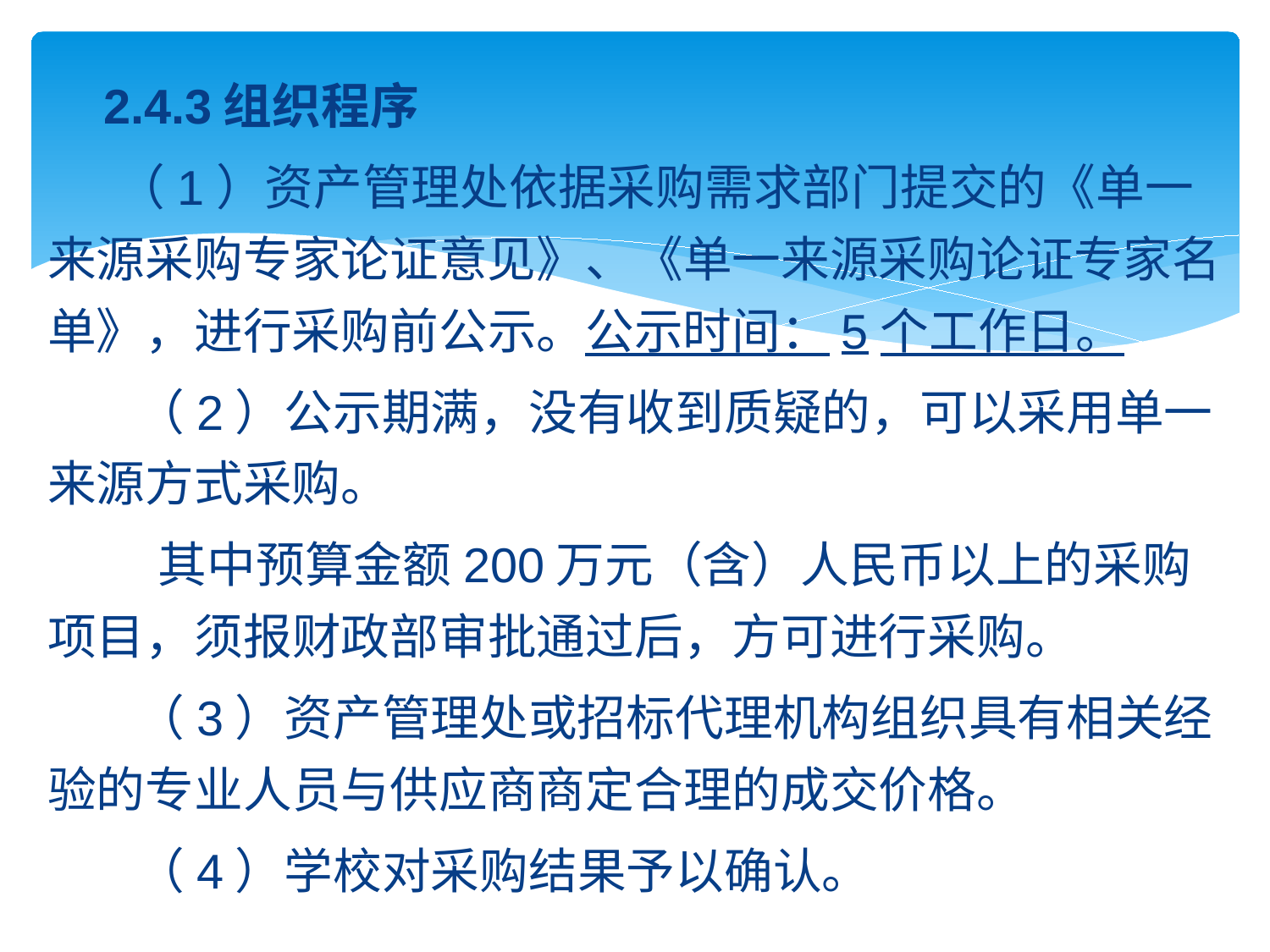

2.4.3组织程序
     （1）资产管理处依据采购需求部门提交的《单一来源采购专家论证意见》、《单一来源采购论证专家名单》，进行采购前公示。公示时间：5个工作日。
       （2）公示期满，没有收到质疑的，可以采用单一来源方式采购。
         其中预算金额200万元（含）人民币以上的采购项目，须报财政部审批通过后，方可进行采购。
       （3）资产管理处或招标代理机构组织具有相关经验的专业人员与供应商商定合理的成交价格。
       （4）学校对采购结果予以确认。